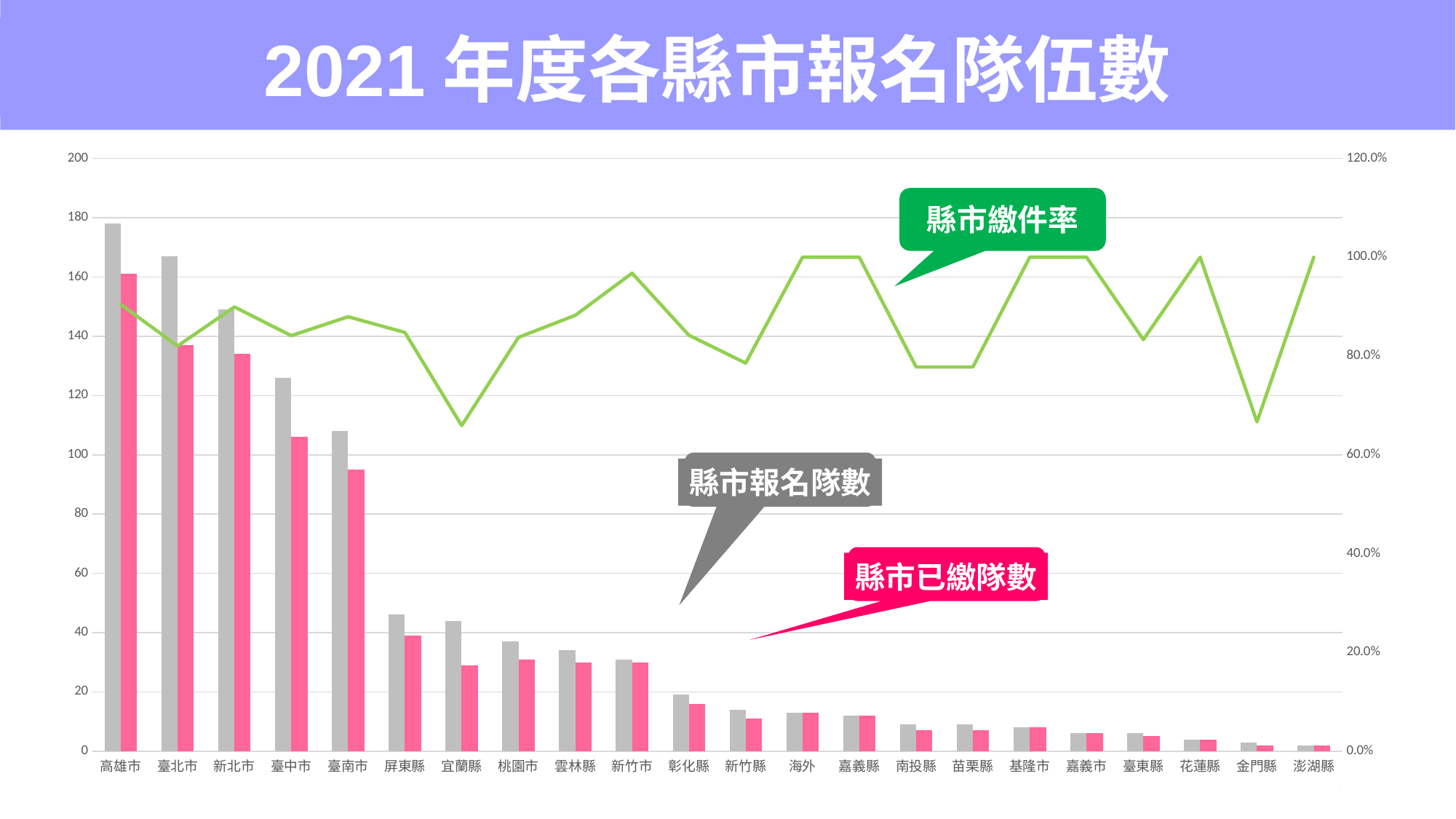

2021年度各縣市報名隊伍數

### Chart

| Category | 已經報名隊數 | 已經繳交隊數 | 縣市繳件率 |
|---|---|---|---|
| 高雄市 | 178.0 | 161.0 | 0.9045 |
| 臺北市 | 167.0 | 137.0 | 0.8204 |
| 新北市 | 149.0 | 134.0 | 0.8993 |
| 臺中市 | 126.0 | 106.0 | 0.8413 |
| 臺南市 | 108.0 | 95.0 | 0.8796 |
| 屏東縣 | 46.0 | 39.0 | 0.8478 |
| 宜蘭縣 | 44.0 | 29.0 | 0.6591 |
| 桃園市 | 37.0 | 31.0 | 0.8378 |
| 雲林縣 | 34.0 | 30.0 | 0.8824 |
| 新竹市 | 31.0 | 30.0 | 0.9677 |
| 彰化縣 | 19.0 | 16.0 | 0.8421 |
| 新竹縣 | 14.0 | 11.0 | 0.7857 |
| 海外 | 13.0 | 13.0 | 1.0 |
| 嘉義縣 | 12.0 | 12.0 | 1.0 |
| 南投縣 | 9.0 | 7.0 | 0.7778 |
| 苗栗縣 | 9.0 | 7.0 | 0.7778 |
| 基隆市 | 8.0 | 8.0 | 1.0 |
| 嘉義市 | 6.0 | 6.0 | 1.0 |
| 臺東縣 | 6.0 | 5.0 | 0.8333 |
| 花蓮縣 | 4.0 | 4.0 | 1.0 |
| 金門縣 | 3.0 | 2.0 | 0.6667 |
| 澎湖縣 | 2.0 | 2.0 | 1.0 |
縣市繳件率

縣市報名隊數

縣市已繳隊數
18